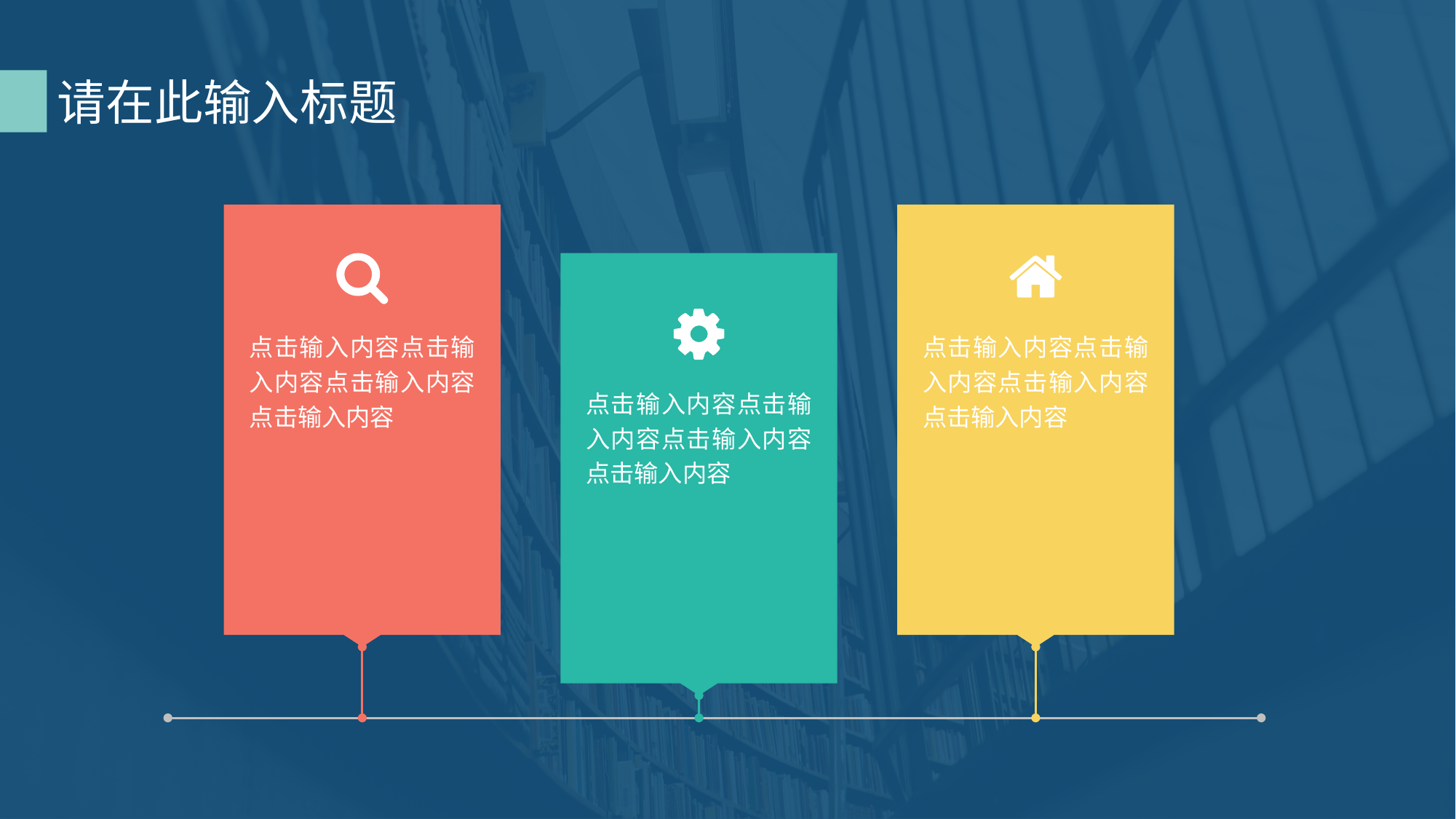

请在此输入标题

点击输入内容点击输入内容点击输入内容点击输入内容
点击输入内容点击输入内容点击输入内容点击输入内容
点击输入内容点击输入内容点击输入内容点击输入内容